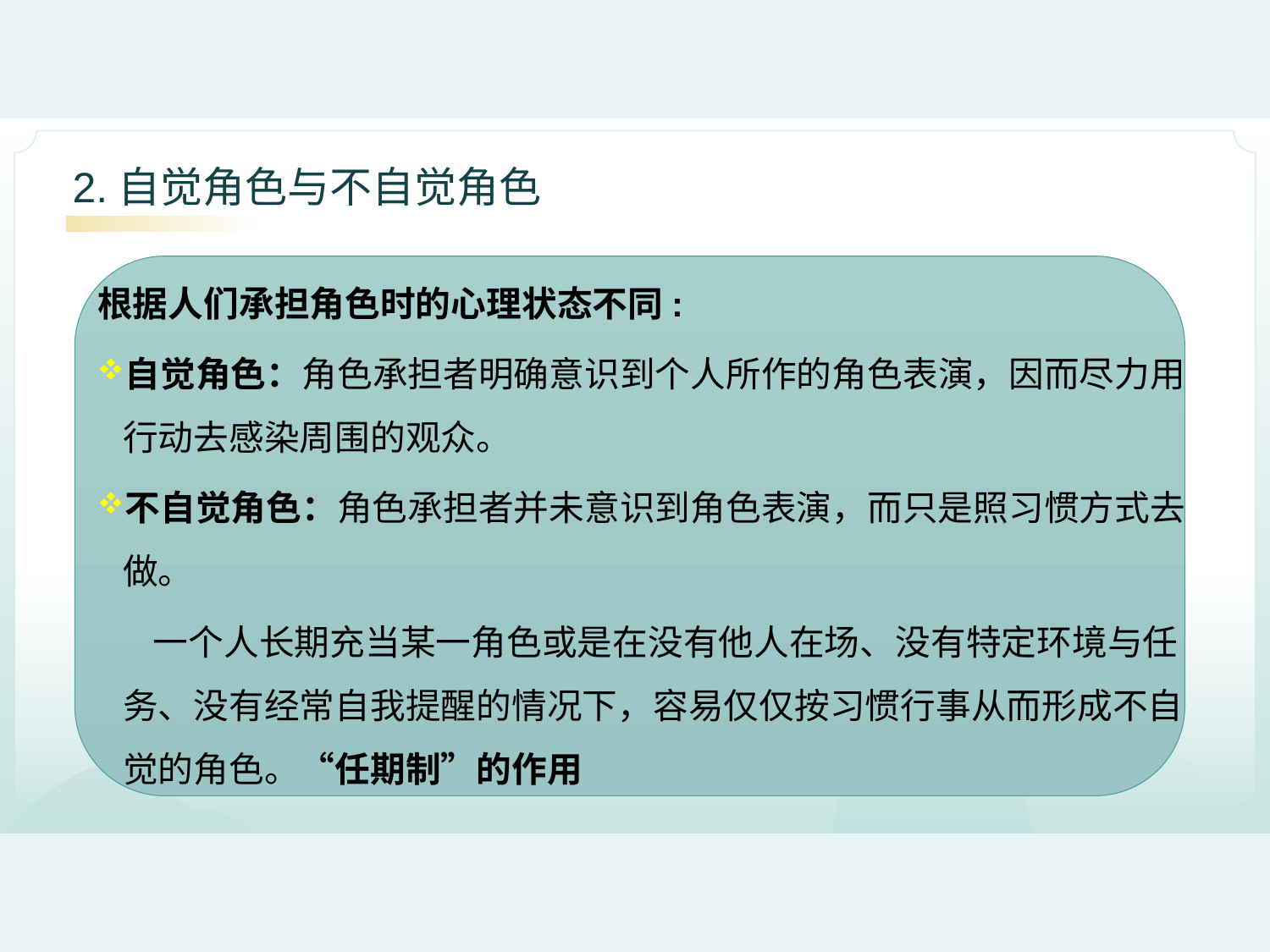

# 2.自觉角色与不自觉角色

根据人们承担角色时的心理状态不同:
自觉角色：角色承担者明确意识到个人所作的角色表演，因而尽力用行动去感染周围的观众。
不自觉角色：角色承担者并未意识到角色表演，而只是照习惯方式去做。
      一个人长期充当某一角色或是在没有他人在场、没有特定环境与任务、没有经常自我提醒的情况下，容易仅仅按习惯行事从而形成不自觉的角色。“任期制”的作用